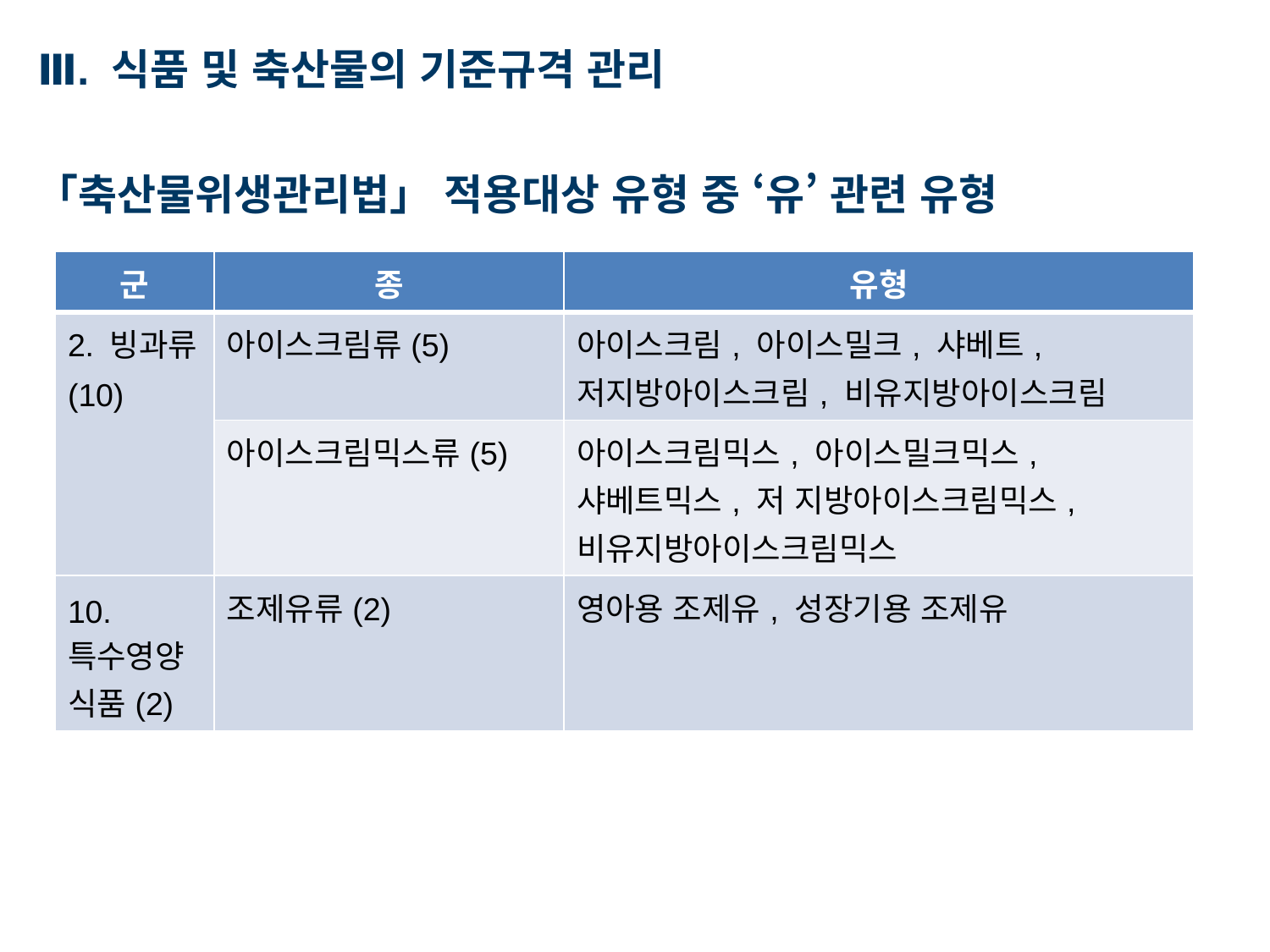

Ⅲ. 식품 및 축산물의 기준규격 관리

「축산물위생관리법」 적용대상 유형 중 ‘유’ 관련 유형
| 군 | 종 | 유형 |
| --- | --- | --- |
| 2. 빙과류(10) | 아이스크림류(5) | 아이스크림, 아이스밀크, 샤베트, 저지방아이스크림, 비유지방아이스크림 |
|  | 아이스크림믹스류(5) | 아이스크림믹스, 아이스밀크믹스, 샤베트믹스, 저 지방아이스크림믹스, 비유지방아이스크림믹스 |
| 10. 특수영양식품(2) | 조제유류(2) | 영아용 조제유, 성장기용 조제유 |